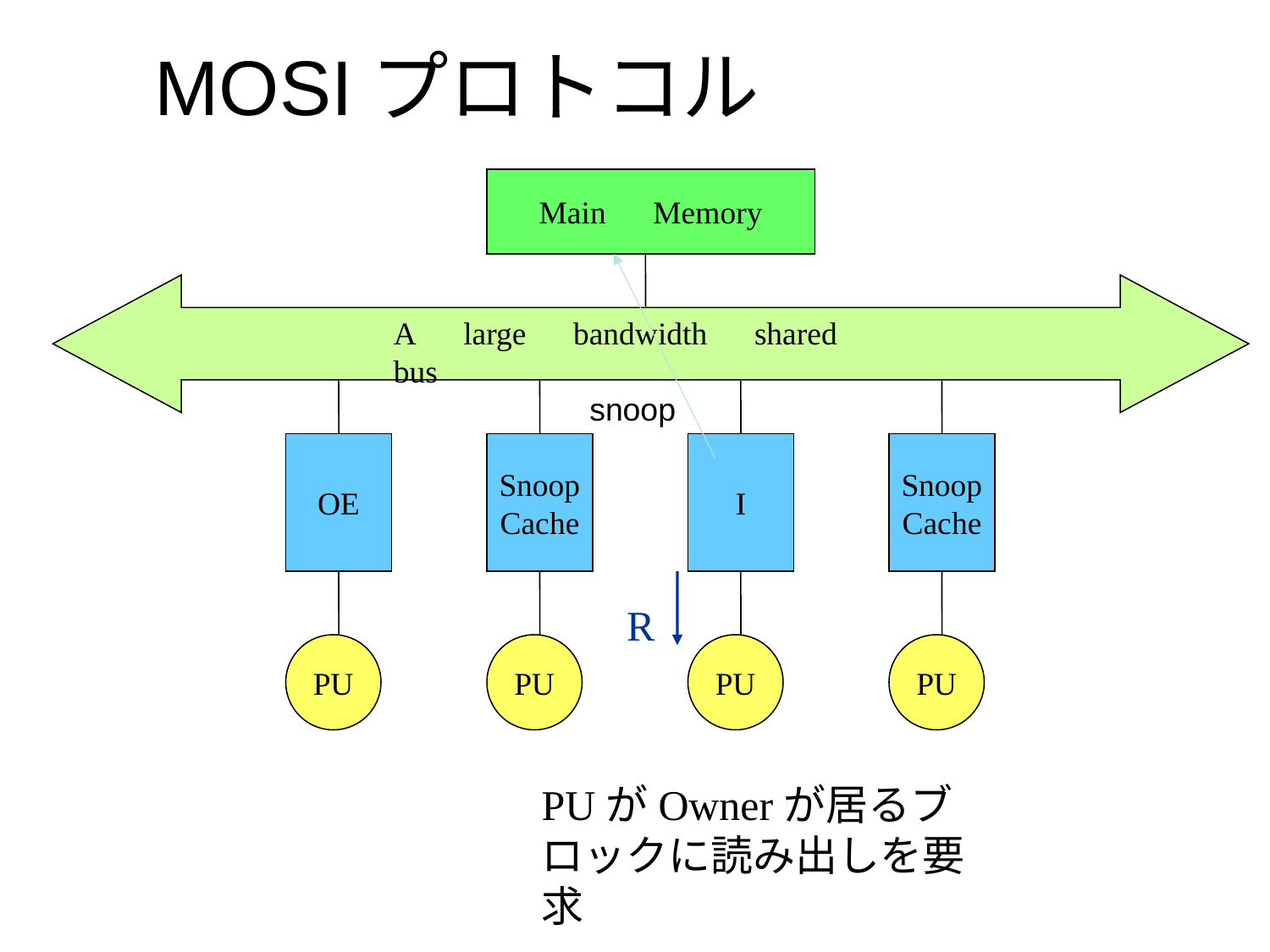

# MOSIプロトコル
Main　Memory

A　large　bandwidth　shared　bus

Snoop
Cache

PU

I

PU

Snoop
Cache

PU
snoop

OE

R
PU
PUがOwnerが居るブロックに読み出しを要求